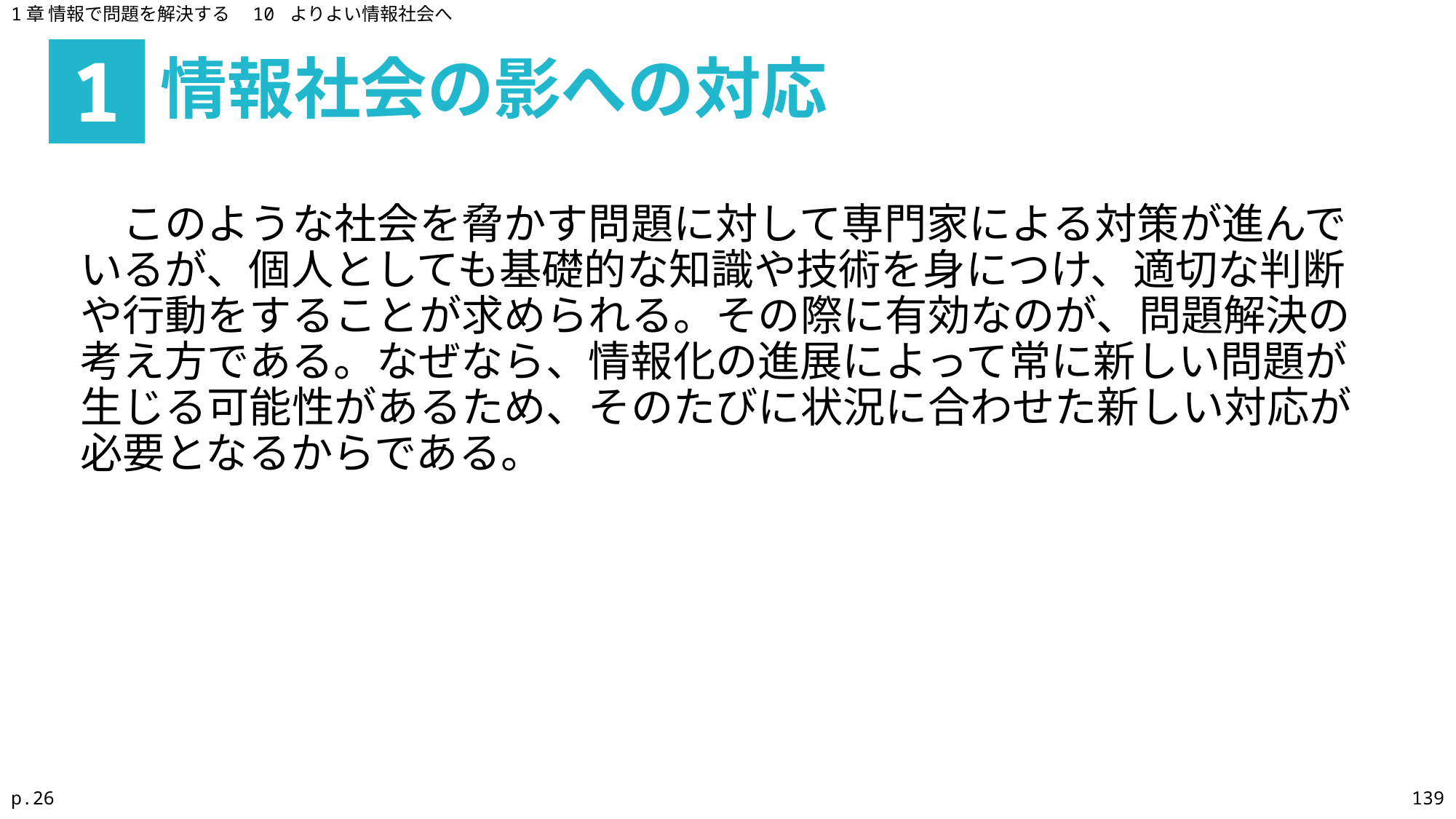

1章 情報で問題を解決する　10 よりよい情報社会へ
情報社会の影への対応
1
　このような社会を脅かす問題に対して専門家による対策が進んでいるが、個人としても基礎的な知識や技術を身につけ、適切な判断や行動をすることが求められる。その際に有効なのが、問題解決の考え方である。なぜなら、情報化の進展によって常に新しい問題が生じる可能性があるため、そのたびに状況に合わせた新しい対応が必要となるからである。
p.26
139